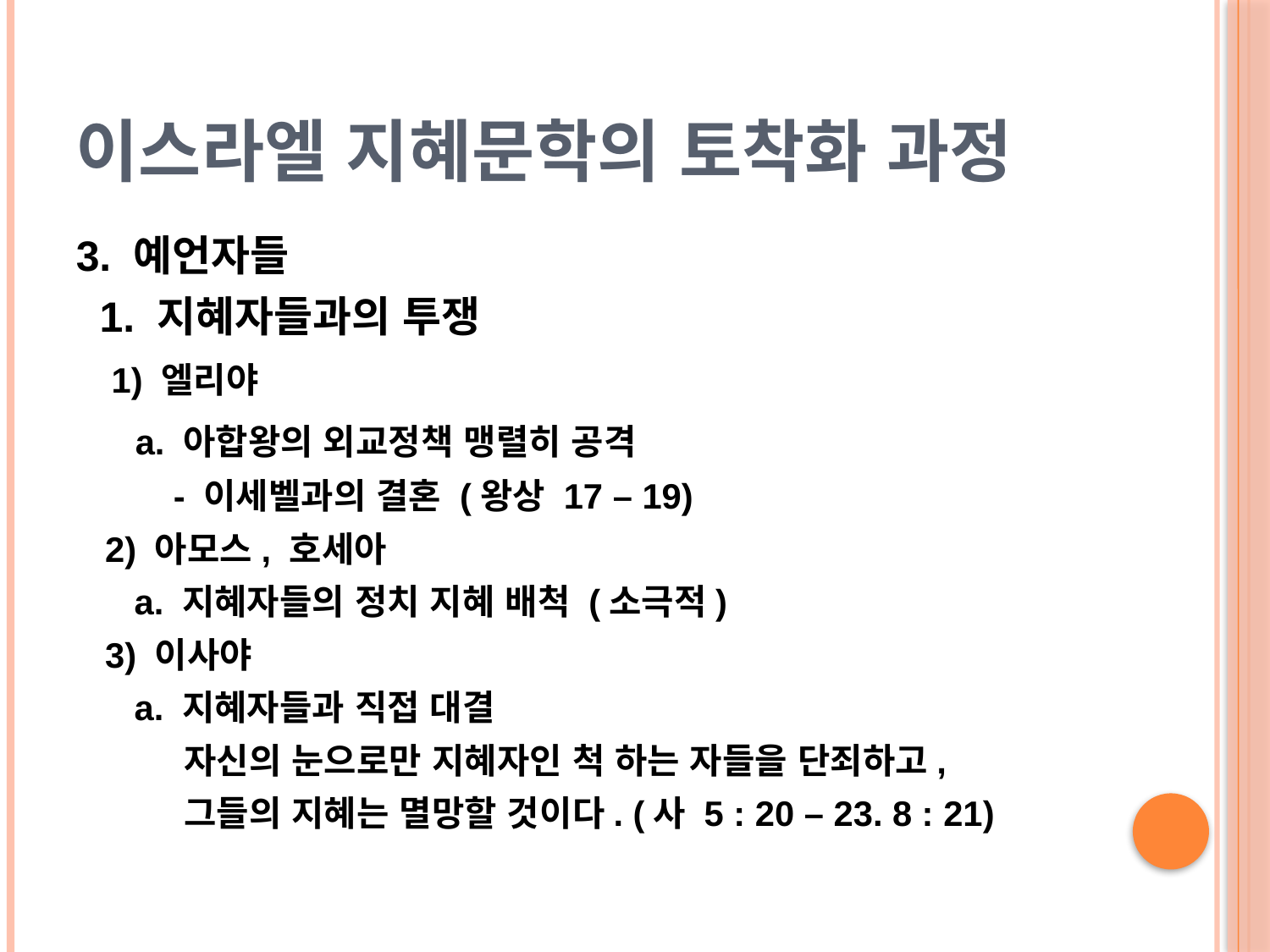

# 이스라엘 지혜문학의 토착화 과정
3. 예언자들
  1. 지혜자들과의 투쟁
   1) 엘리야
     a. 아합왕의 외교정책 맹렬히 공격
          - 이세벨과의 결혼 (왕상 17 – 19)
   2) 아모스, 호세아
      a. 지혜자들의 정치 지혜 배척 (소극적)
   3) 이사야
      a. 지혜자들과 직접 대결
          자신의 눈으로만 지혜자인 척 하는 자들을 단죄하고,
          그들의 지혜는 멸망할 것이다. (사 5 : 20 – 23. 8 : 21)